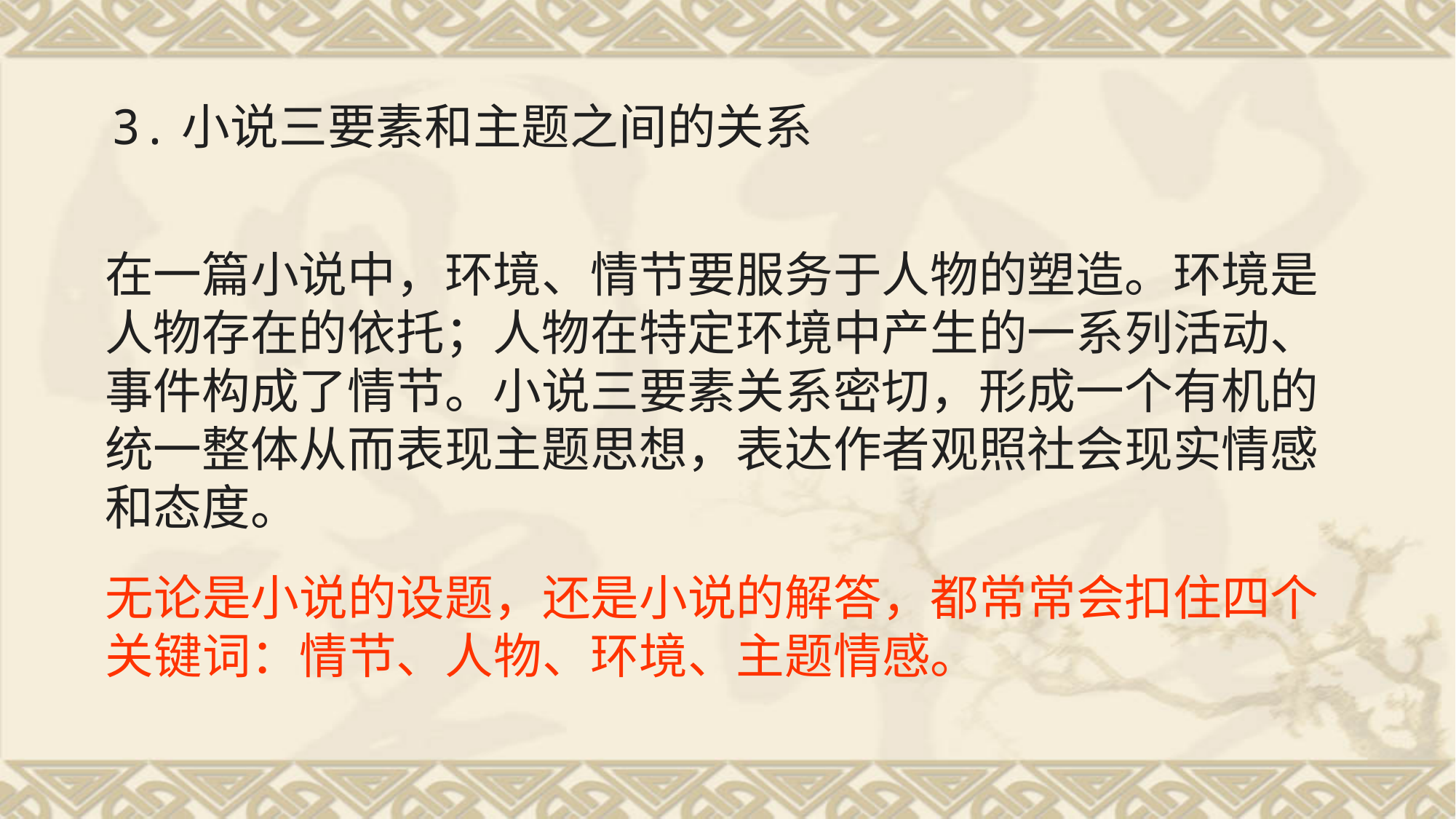

3.小说三要素和主题之间的关系
在一篇小说中，环境、情节要服务于人物的塑造。环境是人物存在的依托；人物在特定环境中产生的一系列活动、事件构成了情节。小说三要素关系密切，形成一个有机的统一整体从而表现主题思想，表达作者观照社会现实情感和态度。
无论是小说的设题，还是小说的解答，都常常会扣住四个关键词：情节、人物、环境、主题情感。